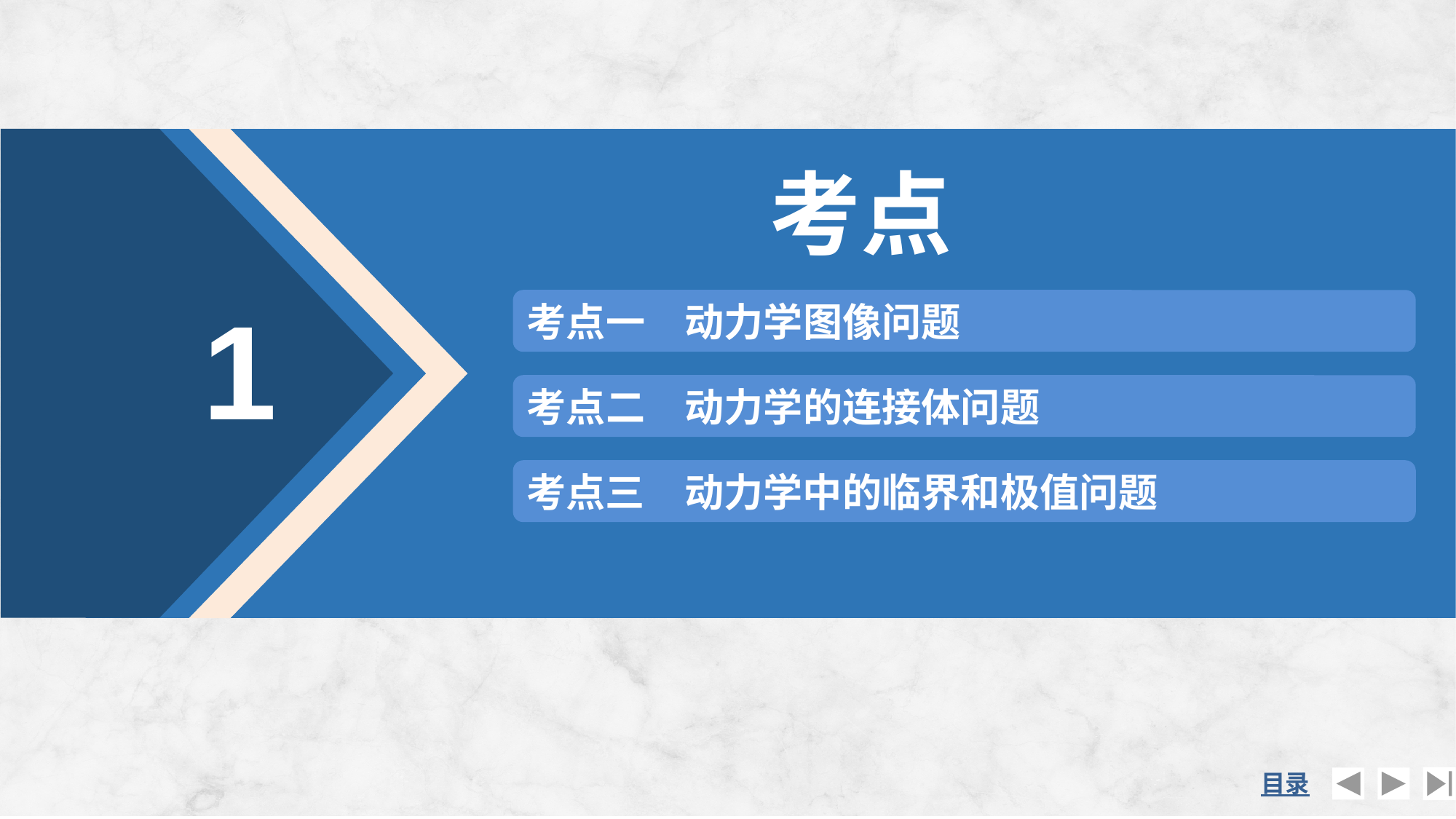

考点
1
考点一　动力学图像问题
考点二　动力学的连接体问题
考点三　动力学中的临界和极值问题